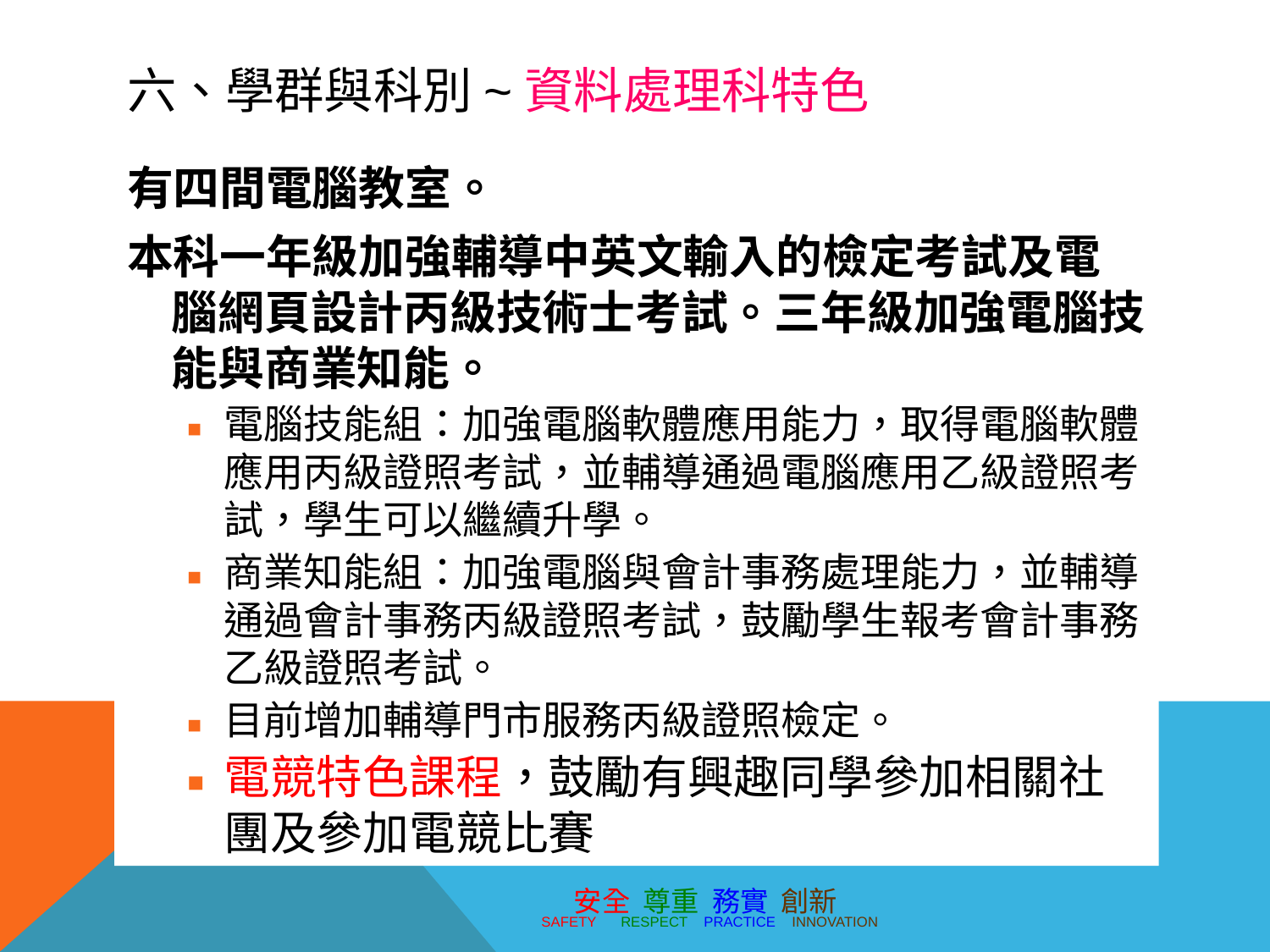

# 六、學群與科別~資料處理科特色
有四間電腦教室。
本科一年級加強輔導中英文輸入的檢定考試及電腦網頁設計丙級技術士考試。三年級加強電腦技能與商業知能。
電腦技能組：加強電腦軟體應用能力，取得電腦軟體應用丙級證照考試，並輔導通過電腦應用乙級證照考試，學生可以繼續升學。
商業知能組：加強電腦與會計事務處理能力，並輔導通過會計事務丙級證照考試，鼓勵學生報考會計事務乙級證照考試。
目前增加輔導門市服務丙級證照檢定。
電競特色課程，鼓勵有興趣同學參加相關社團及參加電競比賽
安全  尊重  務實  創新
   SAFETY      RESPECT    PRACTICE    INNOVATION